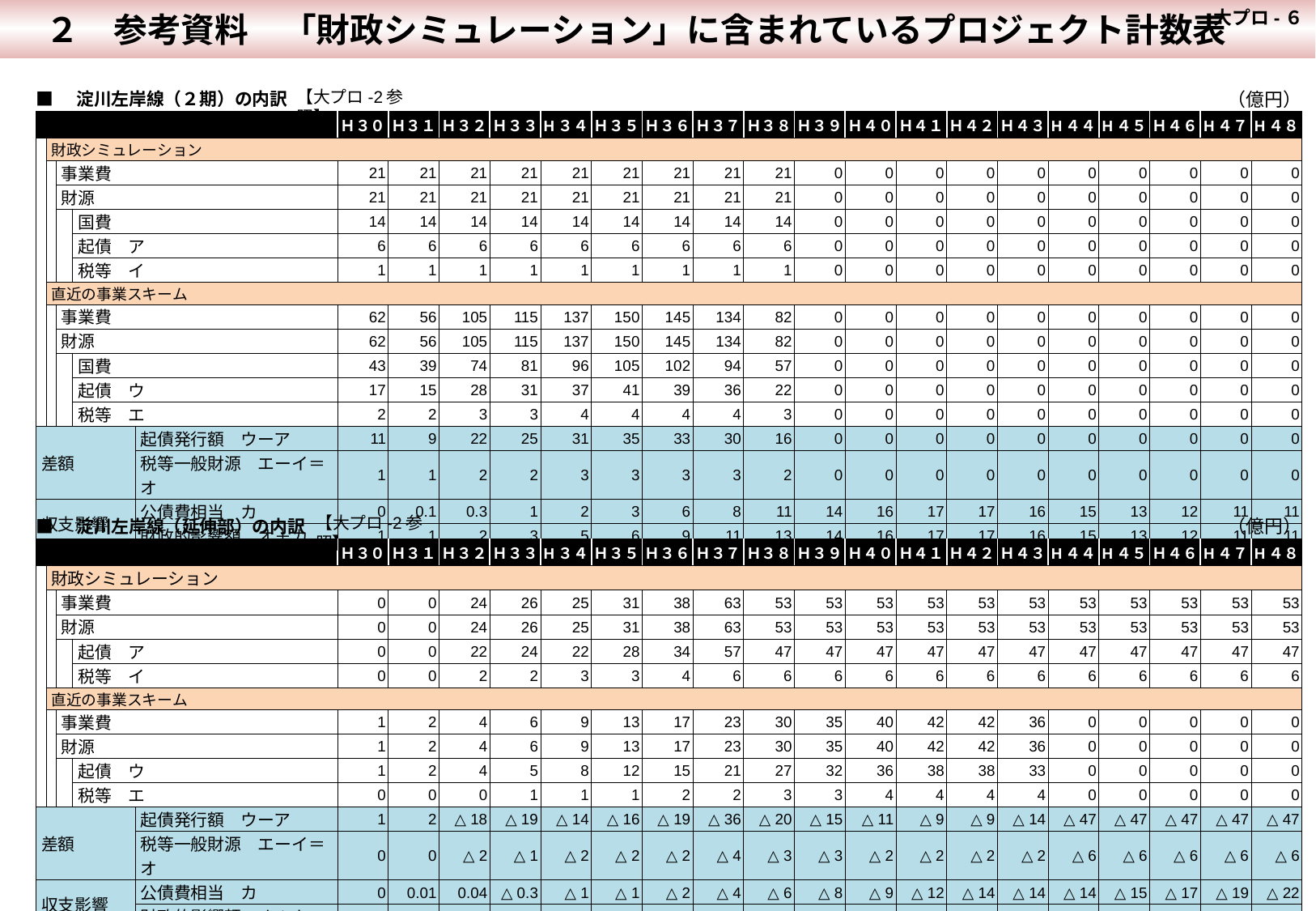

大プロ-６
　２　参考資料　「財政シミュレーション」に含まれているプロジェクト計数表
#
【大プロ-2参照】
| ■　淀川左岸線（２期）の内訳 |  |  |  |  |  |  |  |  |  |  |  |  |  |  |  |  |  |  |  |  |  |  | （億円） |  |
| --- | --- | --- | --- | --- | --- | --- | --- | --- | --- | --- | --- | --- | --- | --- | --- | --- | --- | --- | --- | --- | --- | --- | --- | --- |
|  |  |  |  |  |  | Ｈ３０ | Ｈ３１ | Ｈ３２ | Ｈ３３ | H３４ | Ｈ３５ | Ｈ３６ | Ｈ３７ | Ｈ３８ | Ｈ３９ | Ｈ４０ | Ｈ４１ | Ｈ４２ | Ｈ４３ | H４４ | H４５ | Ｈ４６ | H４７ | H４８ |
|  | 財政シミュレーション |  |  |  |  |  |  |  |  |  |  |  |  |  |  |  |  |  |  |  |  |  |  |  |
|  |  | 事業費 |  |  |  | 21 | 21 | 21 | 21 | 21 | 21 | 21 | 21 | 21 | 0 | 0 | 0 | 0 | 0 | 0 | 0 | 0 | 0 | 0 |
|  |  | 財源 |  |  |  | 21 | 21 | 21 | 21 | 21 | 21 | 21 | 21 | 21 | 0 | 0 | 0 | 0 | 0 | 0 | 0 | 0 | 0 | 0 |
|  |  |  | 国費 |  |  | 14 | 14 | 14 | 14 | 14 | 14 | 14 | 14 | 14 | 0 | 0 | 0 | 0 | 0 | 0 | 0 | 0 | 0 | 0 |
|  |  |  | 起債　ア |  |  | 6 | 6 | 6 | 6 | 6 | 6 | 6 | 6 | 6 | 0 | 0 | 0 | 0 | 0 | 0 | 0 | 0 | 0 | 0 |
|  |  |  | 税等　イ |  |  | 1 | 1 | 1 | 1 | 1 | 1 | 1 | 1 | 1 | 0 | 0 | 0 | 0 | 0 | 0 | 0 | 0 | 0 | 0 |
|  | 直近の事業スキーム |  |  |  |  |  |  |  |  |  |  |  |  |  |  |  |  |  |  |  |  |  |  |  |
|  |  | 事業費 |  |  |  | 62 | 56 | 105 | 115 | 137 | 150 | 145 | 134 | 82 | 0 | 0 | 0 | 0 | 0 | 0 | 0 | 0 | 0 | 0 |
|  |  | 財源 |  |  |  | 62 | 56 | 105 | 115 | 137 | 150 | 145 | 134 | 82 | 0 | 0 | 0 | 0 | 0 | 0 | 0 | 0 | 0 | 0 |
|  |  |  | 国費 |  |  | 43 | 39 | 74 | 81 | 96 | 105 | 102 | 94 | 57 | 0 | 0 | 0 | 0 | 0 | 0 | 0 | 0 | 0 | 0 |
|  |  |  | 起債　ウ |  |  | 17 | 15 | 28 | 31 | 37 | 41 | 39 | 36 | 22 | 0 | 0 | 0 | 0 | 0 | 0 | 0 | 0 | 0 | 0 |
|  |  |  | 税等　エ |  |  | 2 | 2 | 3 | 3 | 4 | 4 | 4 | 4 | 3 | 0 | 0 | 0 | 0 | 0 | 0 | 0 | 0 | 0 | 0 |
| 差額 |  |  |  | 起債発行額　ウーア |  | 11 | 9 | 22 | 25 | 31 | 35 | 33 | 30 | 16 | 0 | 0 | 0 | 0 | 0 | 0 | 0 | 0 | 0 | 0 |
|  |  |  |  | 税等一般財源　エーイ＝オ |  | 1 | 1 | 2 | 2 | 3 | 3 | 3 | 3 | 2 | 0 | 0 | 0 | 0 | 0 | 0 | 0 | 0 | 0 | 0 |
| 収支影響 |  |  |  | 公債費相当　カ |  | 0 | 0.1 | 0.3 | 1 | 2 | 3 | 6 | 8 | 11 | 14 | 16 | 17 | 17 | 16 | 15 | 13 | 12 | 11 | 11 |
|  |  |  |  | 財政的影響額　オ＋カ |  | 1 | 1 | 2 | 3 | 5 | 6 | 9 | 11 | 13 | 14 | 16 | 17 | 17 | 16 | 15 | 13 | 12 | 11 | 11 |
【大プロ-2参照】
| ■　淀川左岸線（延伸部）の内訳 |  |  |  |  |  |  |  |  |  |  |  |  |  |  |  |  |  |  |  |  |  |  | （億円） |  |
| --- | --- | --- | --- | --- | --- | --- | --- | --- | --- | --- | --- | --- | --- | --- | --- | --- | --- | --- | --- | --- | --- | --- | --- | --- |
|  |  |  |  |  |  | Ｈ３０ | Ｈ３１ | Ｈ３２ | Ｈ３３ | H３４ | Ｈ３５ | Ｈ３６ | Ｈ３７ | Ｈ３８ | Ｈ３９ | Ｈ４０ | Ｈ４１ | Ｈ４２ | Ｈ４３ | H４４ | H４５ | Ｈ４６ | H４７ | H４８ |
|  | 財政シミュレーション |  |  |  |  |  |  |  |  |  |  |  |  |  |  |  |  |  |  |  |  |  |  |  |
|  |  | 事業費 |  |  |  | 0 | 0 | 24 | 26 | 25 | 31 | 38 | 63 | 53 | 53 | 53 | 53 | 53 | 53 | 53 | 53 | 53 | 53 | 53 |
|  |  | 財源 |  |  |  | 0 | 0 | 24 | 26 | 25 | 31 | 38 | 63 | 53 | 53 | 53 | 53 | 53 | 53 | 53 | 53 | 53 | 53 | 53 |
|  |  |  | 起債　ア |  |  | 0 | 0 | 22 | 24 | 22 | 28 | 34 | 57 | 47 | 47 | 47 | 47 | 47 | 47 | 47 | 47 | 47 | 47 | 47 |
|  |  |  | 税等　イ |  |  | 0 | 0 | 2 | 2 | 3 | 3 | 4 | 6 | 6 | 6 | 6 | 6 | 6 | 6 | 6 | 6 | 6 | 6 | 6 |
|  | 直近の事業スキーム |  |  |  |  |  |  |  |  |  |  |  |  |  |  |  |  |  |  |  |  |  |  |  |
|  |  | 事業費 |  |  |  | 1 | 2 | 4 | 6 | 9 | 13 | 17 | 23 | 30 | 35 | 40 | 42 | 42 | 36 | 0 | 0 | 0 | 0 | 0 |
|  |  | 財源 |  |  |  | 1 | 2 | 4 | 6 | 9 | 13 | 17 | 23 | 30 | 35 | 40 | 42 | 42 | 36 | 0 | 0 | 0 | 0 | 0 |
|  |  |  | 起債　ウ |  |  | 1 | 2 | 4 | 5 | 8 | 12 | 15 | 21 | 27 | 32 | 36 | 38 | 38 | 33 | 0 | 0 | 0 | 0 | 0 |
|  |  |  | 税等　エ |  |  | 0 | 0 | 0 | 1 | 1 | 1 | 2 | 2 | 3 | 3 | 4 | 4 | 4 | 4 | 0 | 0 | 0 | 0 | 0 |
| 差額 |  |  |  | 起債発行額　ウーア |  | 1 | 2 | △ 18 | △ 19 | △ 14 | △ 16 | △ 19 | △ 36 | △ 20 | △ 15 | △ 11 | △ 9 | △ 9 | △ 14 | △ 47 | △ 47 | △ 47 | △ 47 | △ 47 |
|  |  |  |  | 税等一般財源　エーイ＝オ |  | 0 | 0 | △ 2 | △ 1 | △ 2 | △ 2 | △ 2 | △ 4 | △ 3 | △ 3 | △ 2 | △ 2 | △ 2 | △ 2 | △ 6 | △ 6 | △ 6 | △ 6 | △ 6 |
| 収支影響 |  |  |  | 公債費相当　カ |  | 0 | 0.01 | 0.04 | △ 0.3 | △ 1 | △ 1 | △ 2 | △ 4 | △ 6 | △ 8 | △ 9 | △ 12 | △ 14 | △ 14 | △ 14 | △ 15 | △ 17 | △ 19 | △ 22 |
|  |  |  |  | 財政的影響額　オ＋カ |  | 0 | 0 | △ 2 | △ 1 | △ 3 | △ 3 | △ 4 | △ 8 | △ 9 | △ 11 | △ 11 | △ 14 | △ 15 | △ 16 | △ 20 | △ 21 | △ 23 | △ 25 | △ 28 |